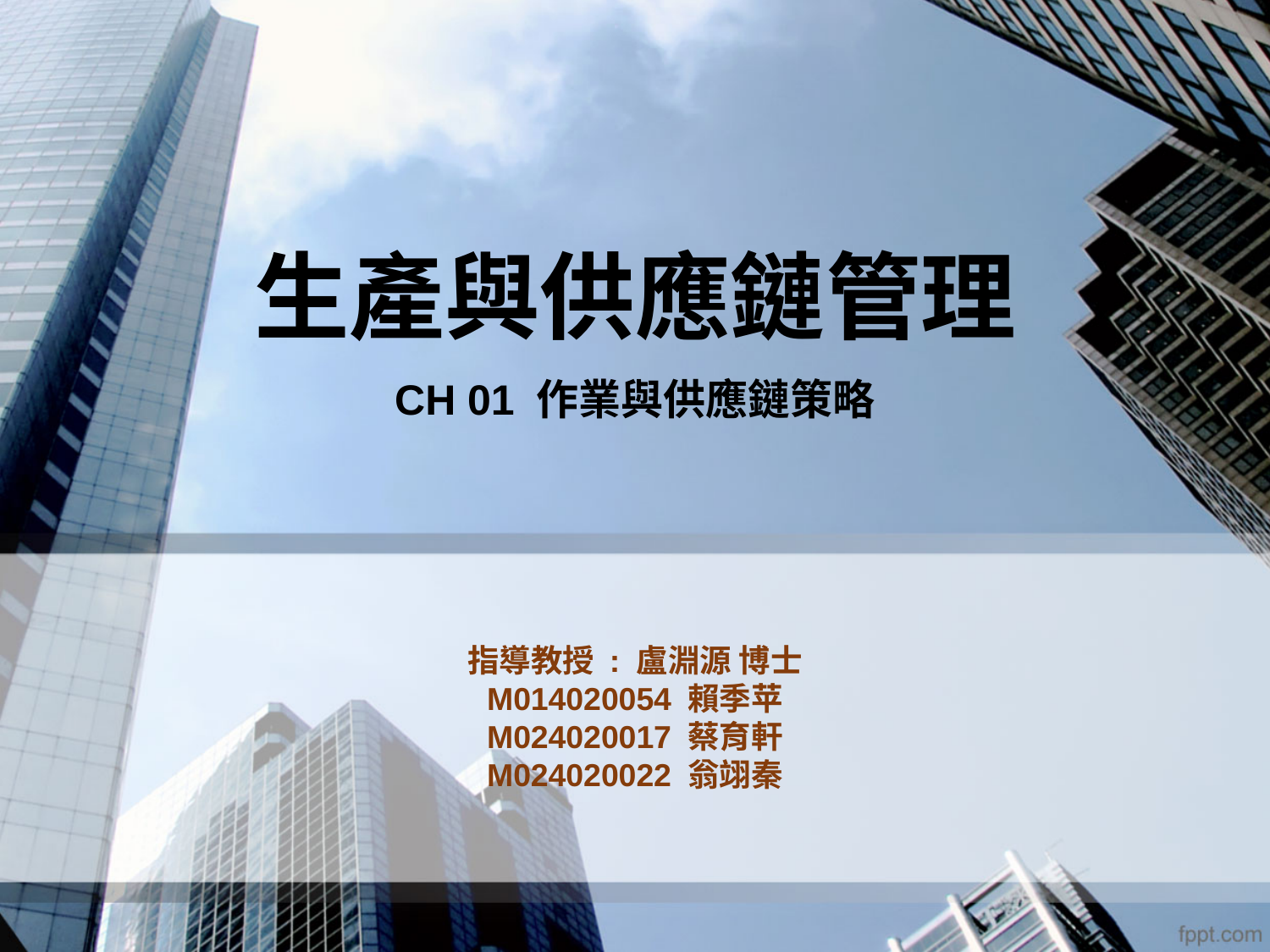

# 生產與供應鏈管理
CH 01 作業與供應鏈策略

指導教授 : 盧淵源 博士
M014020054 賴季苹
M024020017 蔡育軒
M024020022 翁翊秦